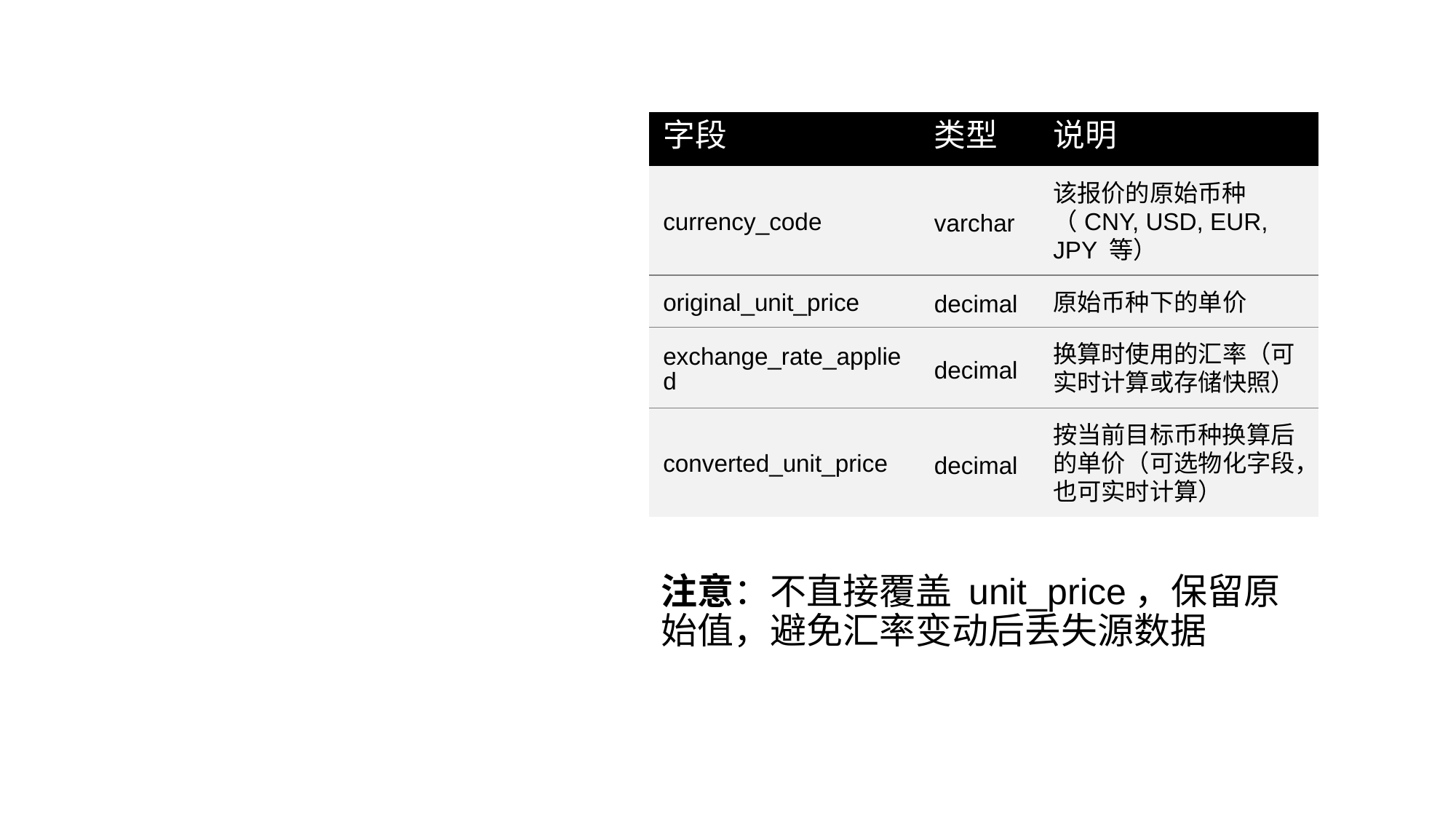

报价行币种字段（扩展现有 bom_items 或 quotes 表）
| 字段 | 类型 | 说明 |
| --- | --- | --- |
| currency\_code | varchar | 该报价的原始币种（CNY, USD, EUR, JPY 等） |
| original\_unit\_price | decimal | 原始币种下的单价 |
| exchange\_rate\_applied | decimal | 换算时使用的汇率（可实时计算或存储快照） |
| converted\_unit\_price | decimal | 按当前目标币种换算后的单价（可选物化字段，也可实时计算） |
注意：不直接覆盖 unit_price，保留原始值，避免汇率变动后丢失源数据